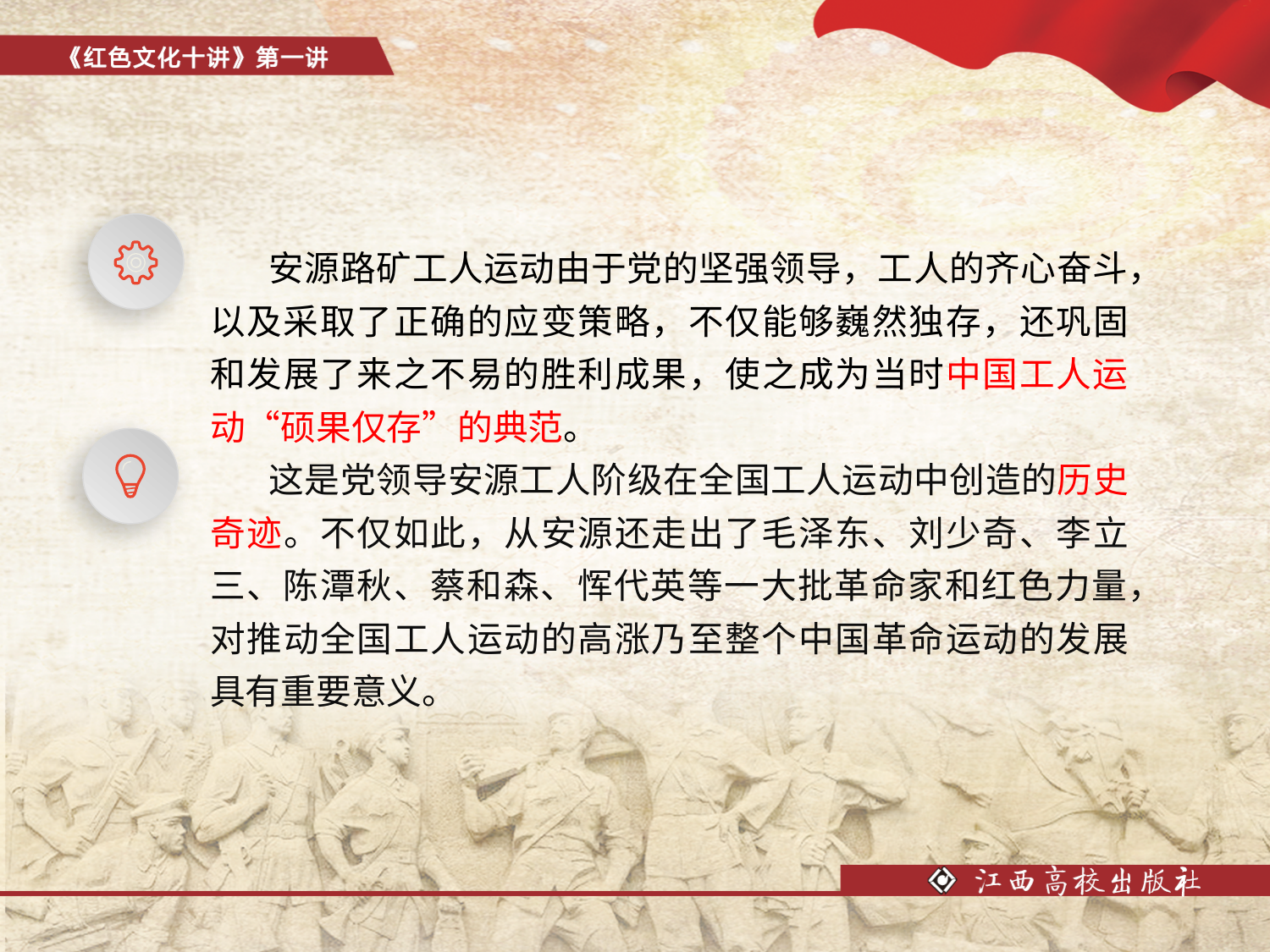

安源路矿工人运动由于党的坚强领导，工人的齐心奋斗，以及采取了正确的应变策略，不仅能够巍然独存，还巩固和发展了来之不易的胜利成果，使之成为当时中国工人运动“硕果仅存”的典范。
      这是党领导安源工人阶级在全国工人运动中创造的历史奇迹。不仅如此，从安源还走出了毛泽东、刘少奇、李立三、陈潭秋、蔡和森、恽代英等一大批革命家和红色力量，对推动全国工人运动的高涨乃至整个中国革命运动的发展具有重要意义。